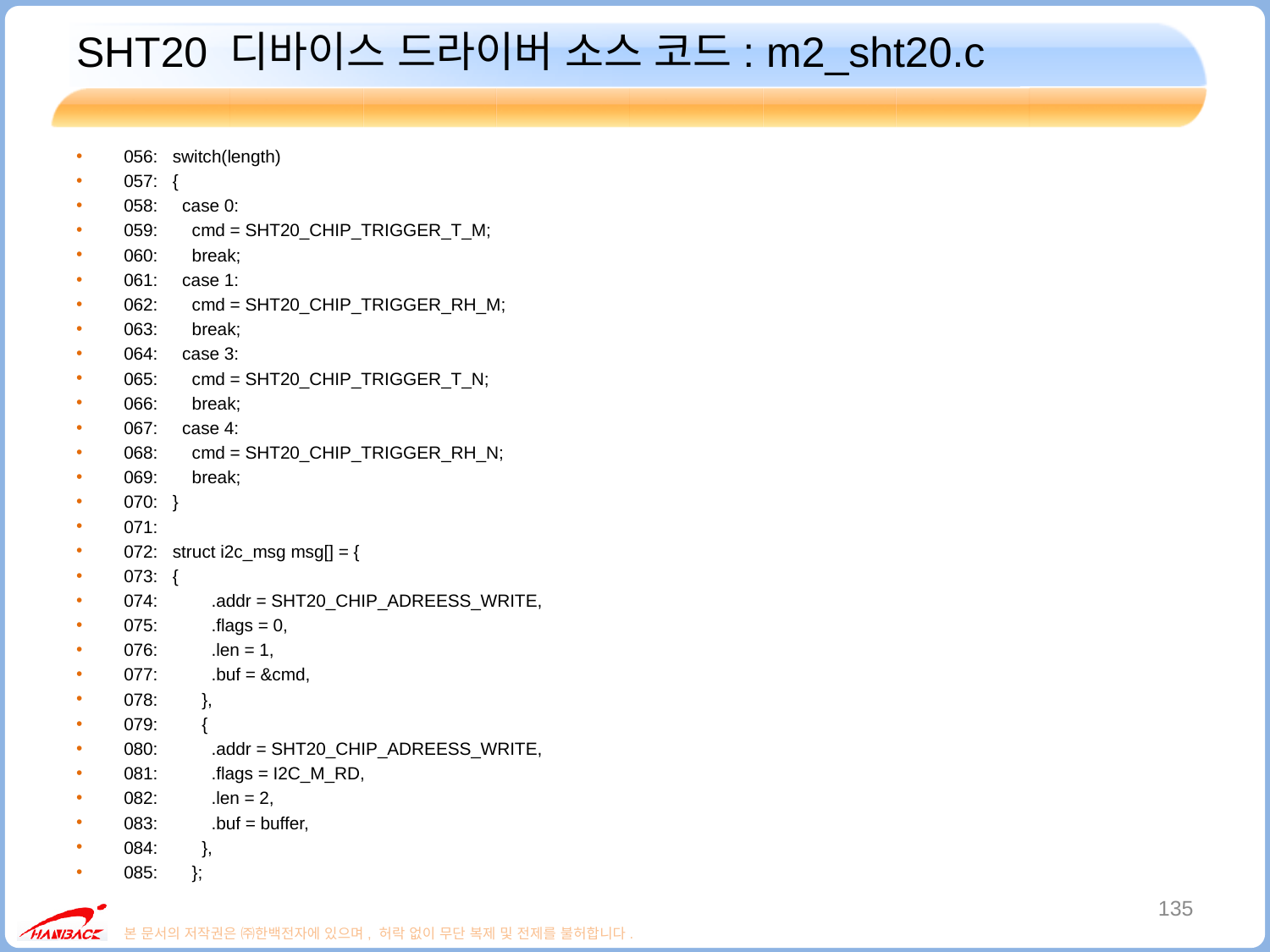

# SHT20 디바이스 드라이버 소스 코드: m2_sht20.c
056:   switch(length)
057:   {
058:     case 0:
059:       cmd = SHT20_CHIP_TRIGGER_T_M;
060:       break;
061:     case 1:
062:       cmd = SHT20_CHIP_TRIGGER_RH_M;
063:       break;
064:     case 3:
065:       cmd = SHT20_CHIP_TRIGGER_T_N;
066:       break;
067:     case 4:
068:       cmd = SHT20_CHIP_TRIGGER_RH_N;
069:       break;
070:   }
071:
072:   struct i2c_msg msg[] = {
073:   {
074:           .addr = SHT20_CHIP_ADREESS_WRITE,
075:           .flags = 0,
076:           .len = 1,
077:           .buf = &cmd,
078:         },
079:         {
080:           .addr = SHT20_CHIP_ADREESS_WRITE,
081:           .flags = I2C_M_RD,
082:           .len = 2,
083:           .buf = buffer,
084:         },
085:       };
135